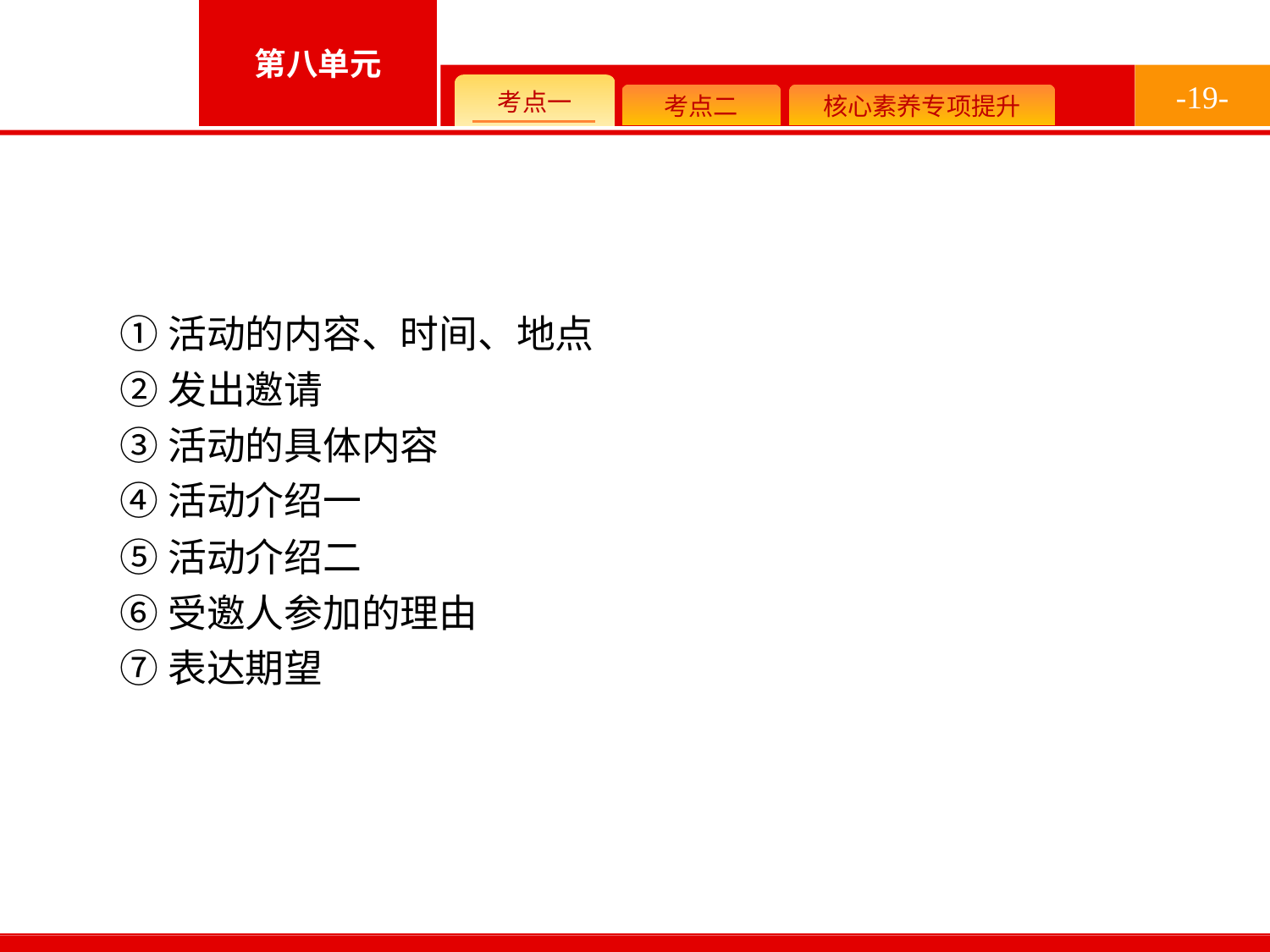

-19-
①活动的内容、时间、地点
②发出邀请
③活动的具体内容
④活动介绍一
⑤活动介绍二
⑥受邀人参加的理由
⑦表达期望